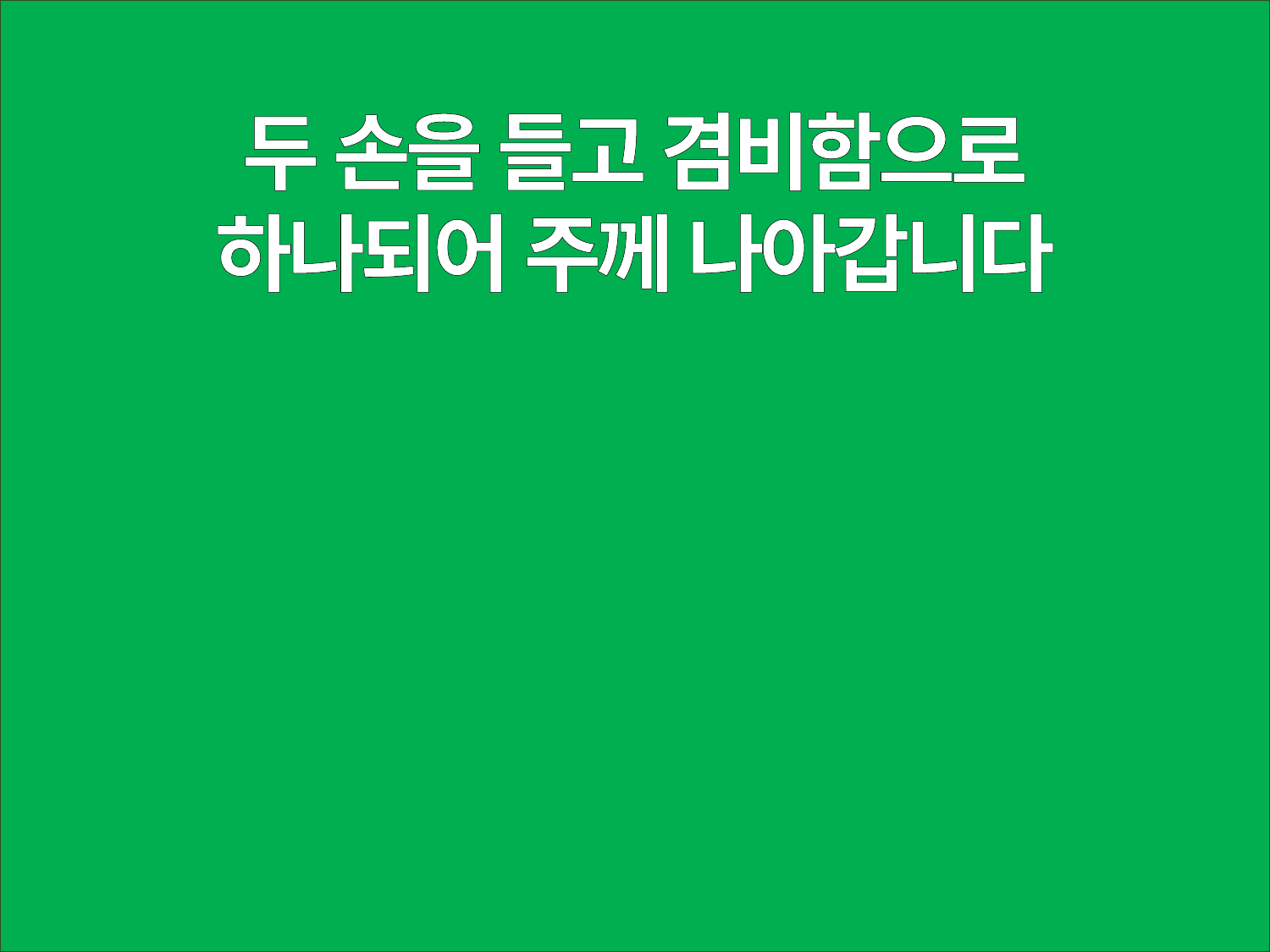

두 손을 들고 겸비함으로
하나되어 주께 나아갑니다